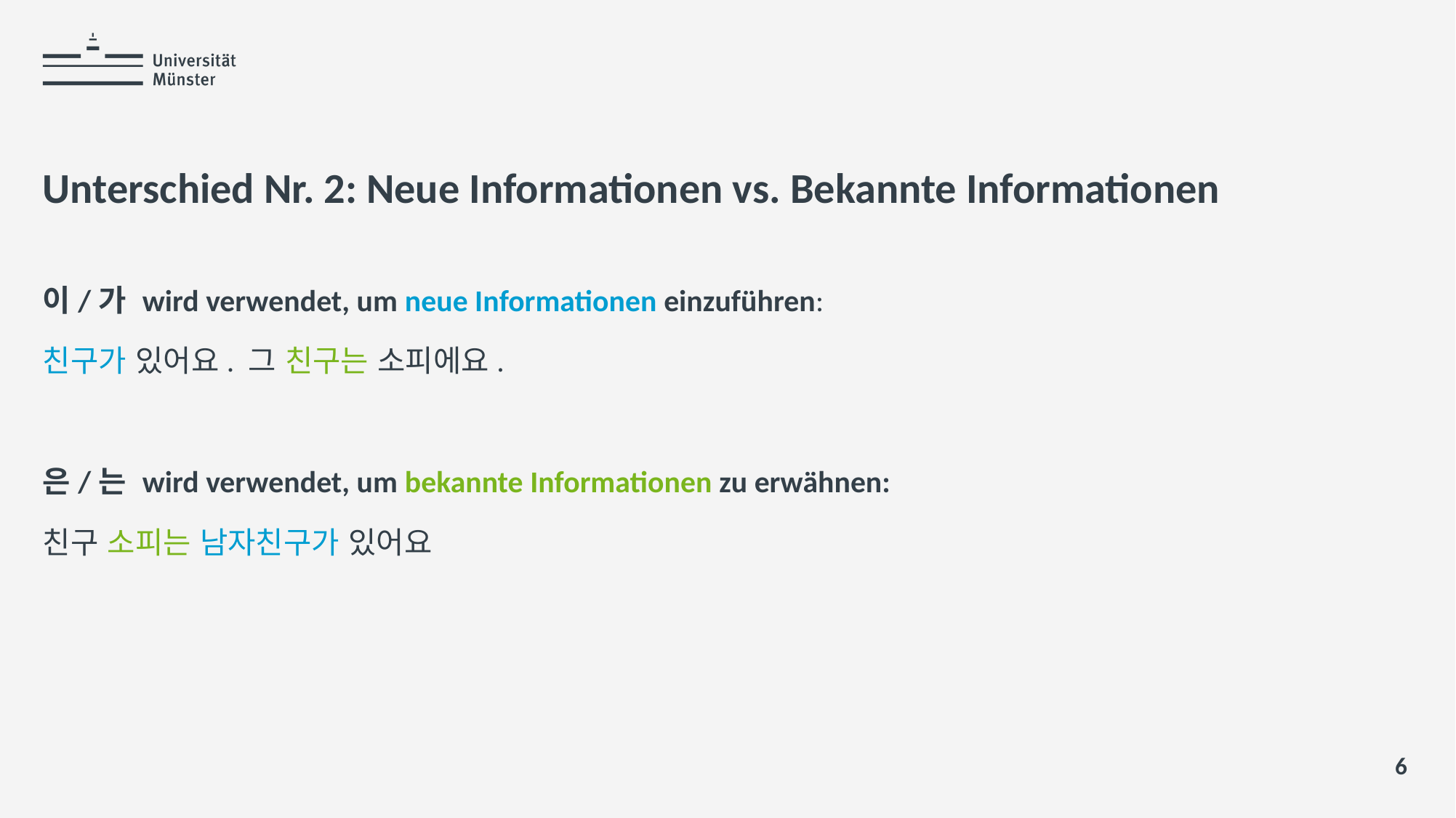

# Unterschied Nr. 2: Neue Informationen vs. Bekannte Informationen
이/가 wird verwendet, um neue Informationen einzuführen:
친구가 있어요. 그 친구는 소피에요.

은/는 wird verwendet, um bekannte Informationen zu erwähnen:
친구 소피는 남자친구가 있어요

6